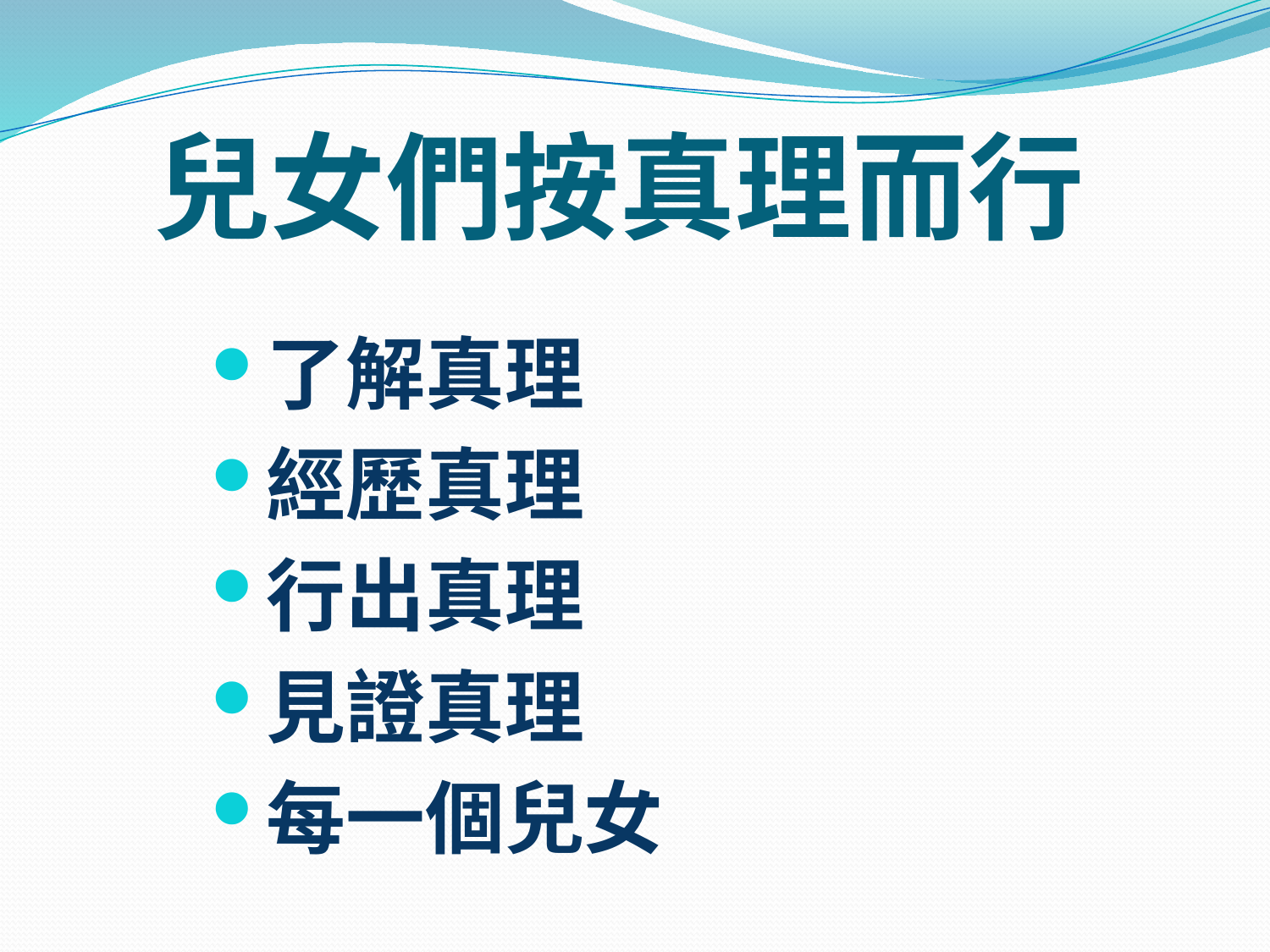

# 兒女們按真理而行
了解真理
經歷真理
行出真理
見證真理
每一個兒女